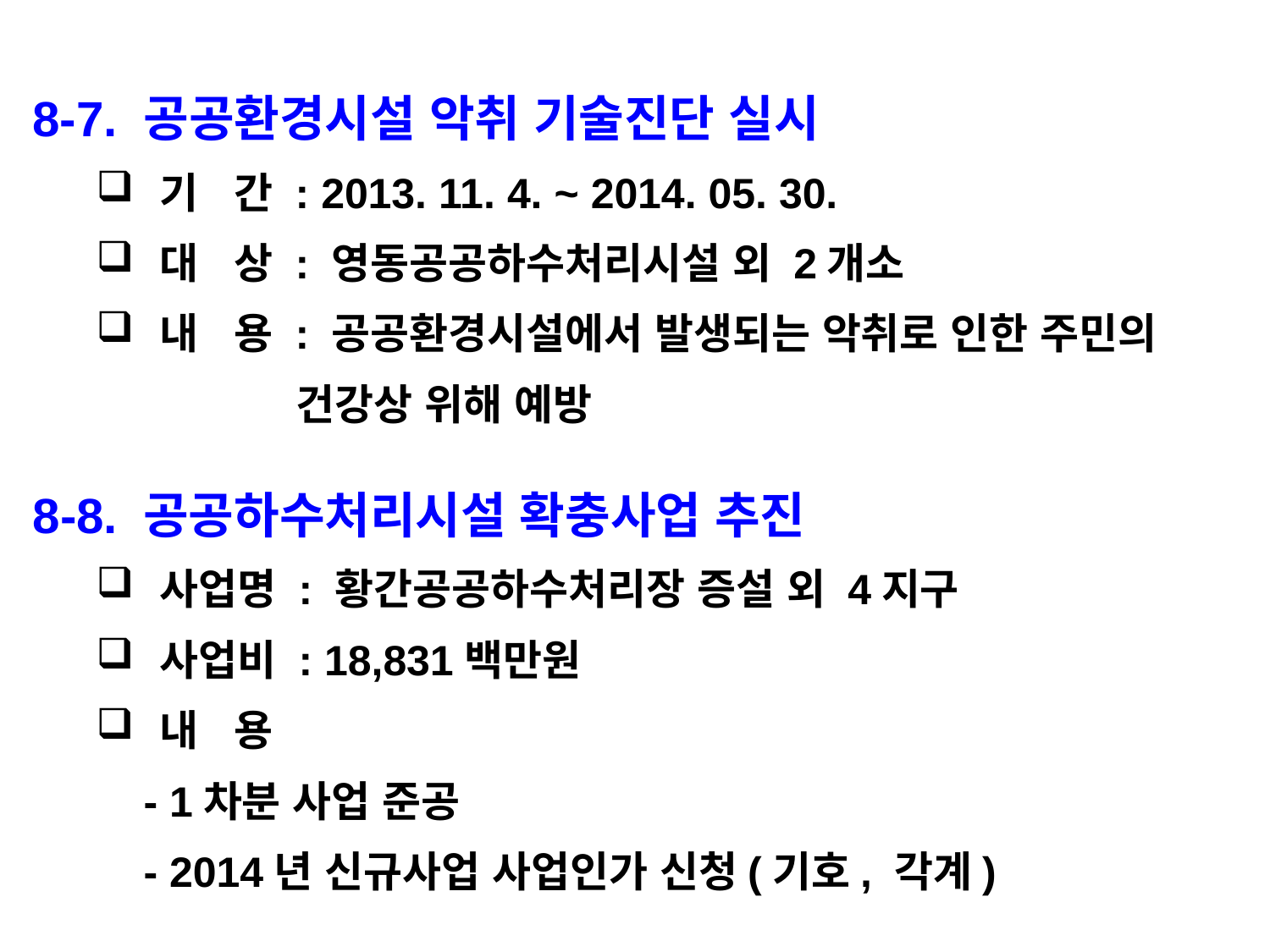

8-7. 공공환경시설 악취 기술진단 실시
기   간 : 2013. 11. 4. ~ 2014. 05. 30.
대   상 : 영동공공하수처리시설 외 2개소
내   용 : 공공환경시설에서 발생되는 악취로 인한 주민의
                건강상 위해 예방

8-8. 공공하수처리시설 확충사업 추진
사업명 : 황간공공하수처리장 증설 외 4지구
사업비 : 18,831백만원
내   용
    - 1차분 사업 준공
    - 2014년 신규사업 사업인가 신청(기호, 각계)